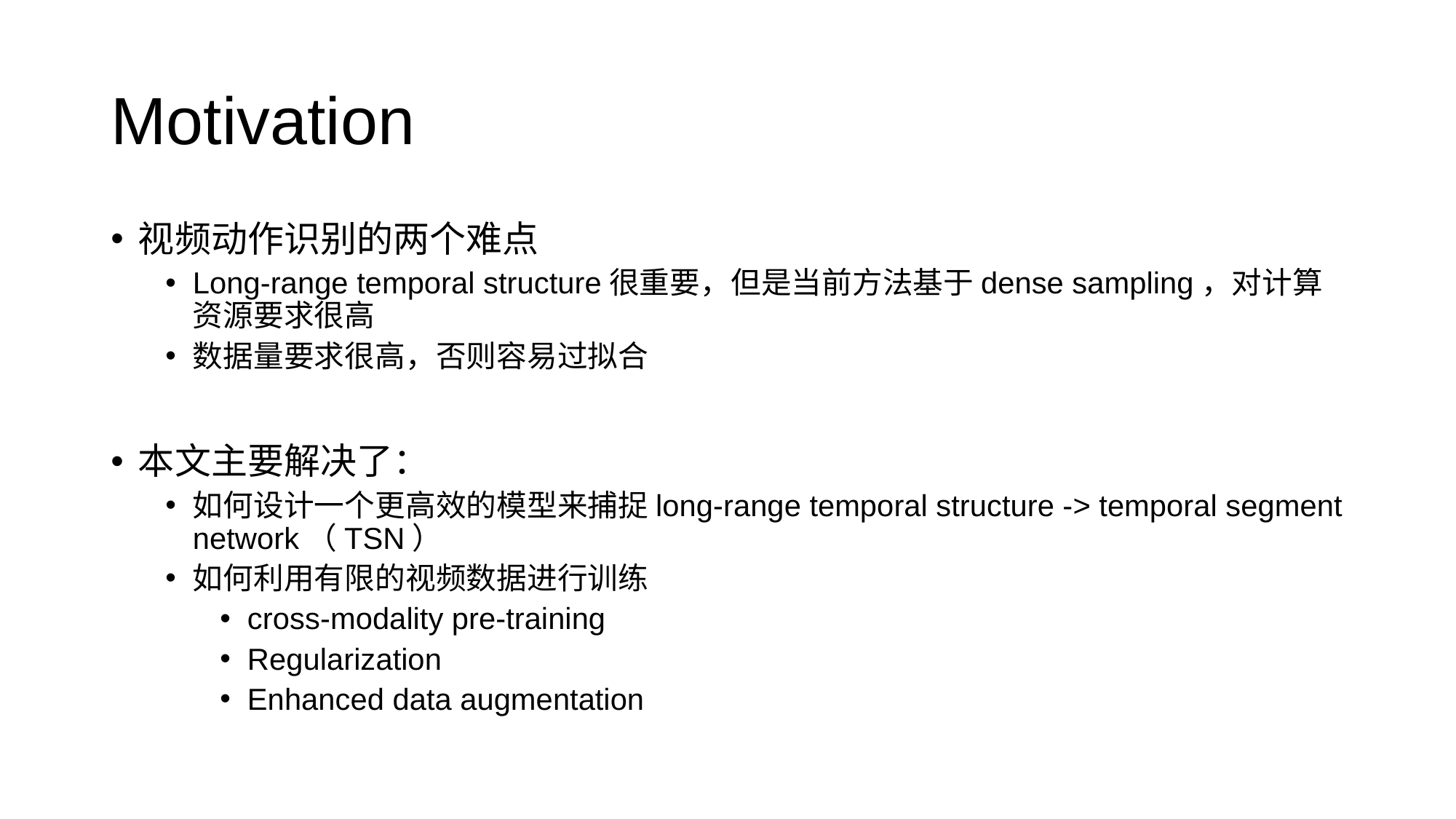

# Motivation
视频动作识别的两个难点
Long-range temporal structure很重要，但是当前方法基于dense sampling，对计算资源要求很高
数据量要求很高，否则容易过拟合

本文主要解决了：
如何设计一个更高效的模型来捕捉long-range temporal structure -> temporal segment network（TSN）
如何利用有限的视频数据进行训练
cross-modality pre-training
Regularization
Enhanced data augmentation